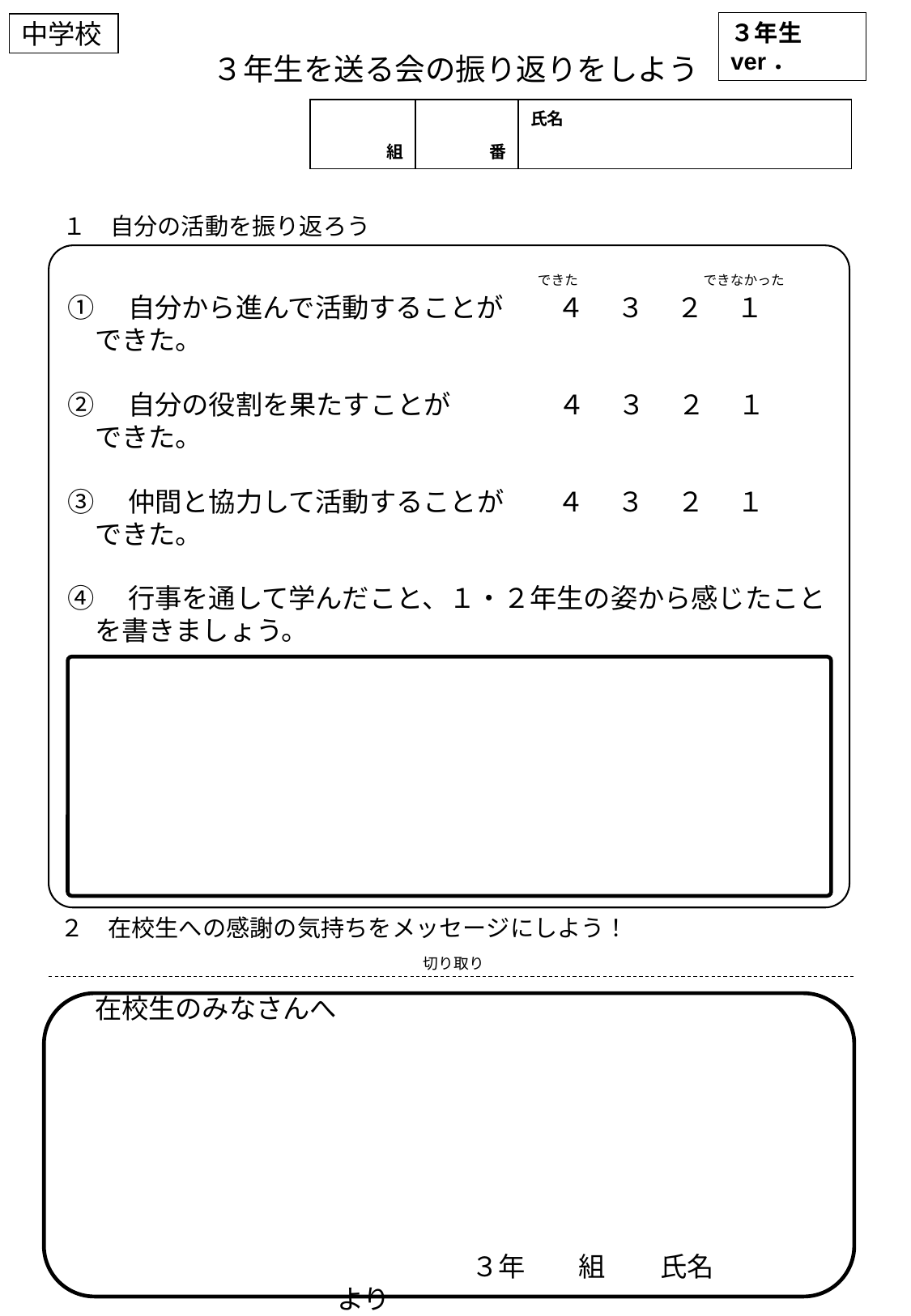

３年生ver．
中学校
３年生を送る会の振り返りをしよう
| 組 | 番 | 氏名 |
| --- | --- | --- |
　１　自分の活動を振り返ろう
　　　　　　　　　　　　　　 　　　 できた　　　　 　　　　　できなかった
①　自分から進んで活動することが　　４　 ３　 ２　 １
　できた。

②　自分の役割を果たすことが　　　　４　 ３　 ２　 １
　できた。

③　仲間と協力して活動することが　　４　 ３　 ２　 １
　できた。

④　行事を通して学んだこと、１・２年生の姿から感じたこと
　を書きましょう。

　在校生のみなさんへ

　　　　　　　　　　　　　　　３年　　組　　氏名　　　　　　　　　　　　　　より

２　在校生への感謝の気持ちをメッセージにしよう！
切り取り